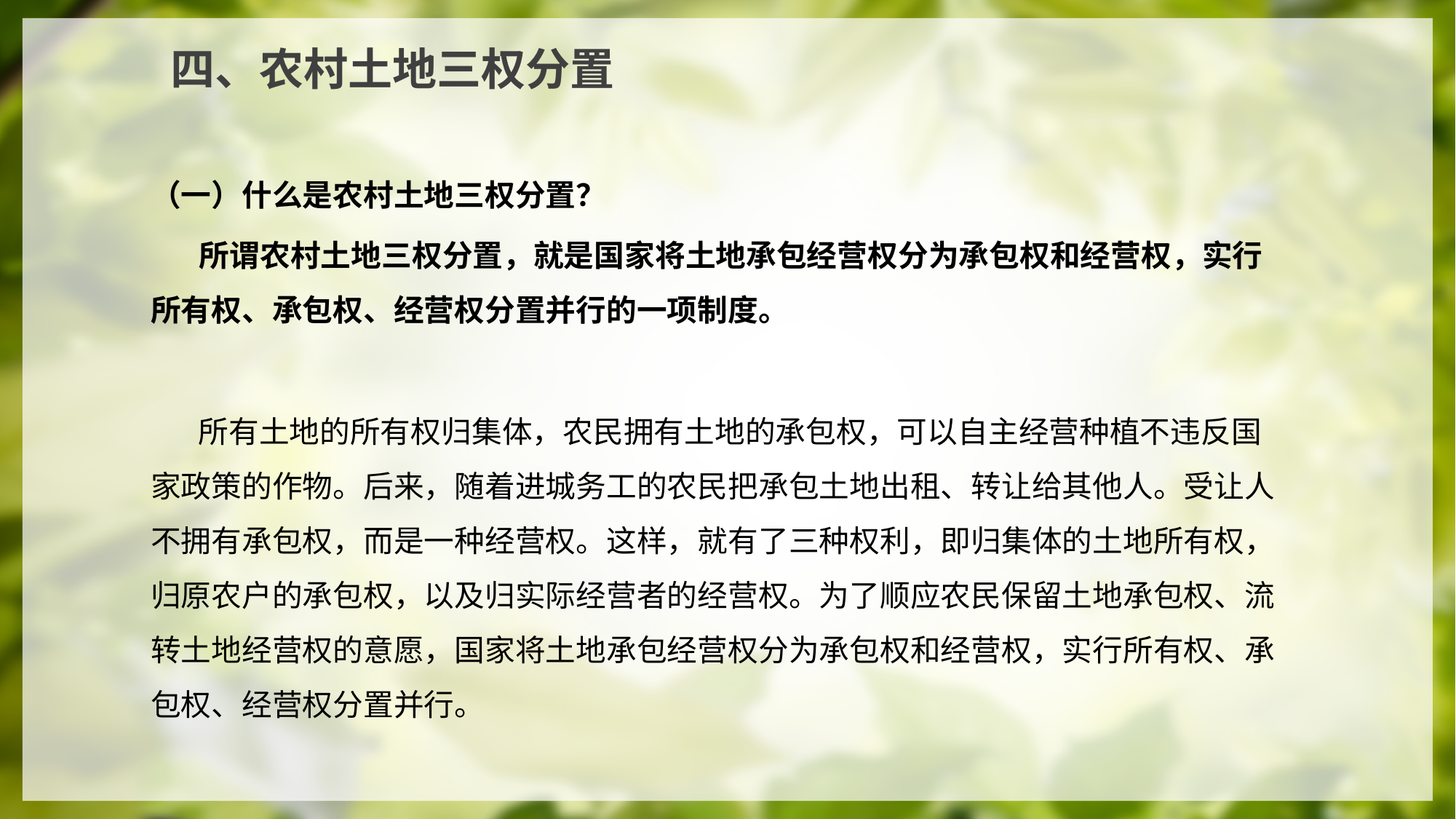

四、农村土地三权分置
（一）什么是农村土地三权分置？
      所谓农村土地三权分置，就是国家将土地承包经营权分为承包权和经营权，实行所有权、承包权、经营权分置并行的一项制度。

      所有土地的所有权归集体，农民拥有土地的承包权，可以自主经营种植不违反国家政策的作物。后来，随着进城务工的农民把承包土地出租、转让给其他人。受让人不拥有承包权，而是一种经营权。这样，就有了三种权利，即归集体的土地所有权，归原农户的承包权，以及归实际经营者的经营权。为了顺应农民保留土地承包权、流转土地经营权的意愿，国家将土地承包经营权分为承包权和经营权，实行所有权、承包权、经营权分置并行。